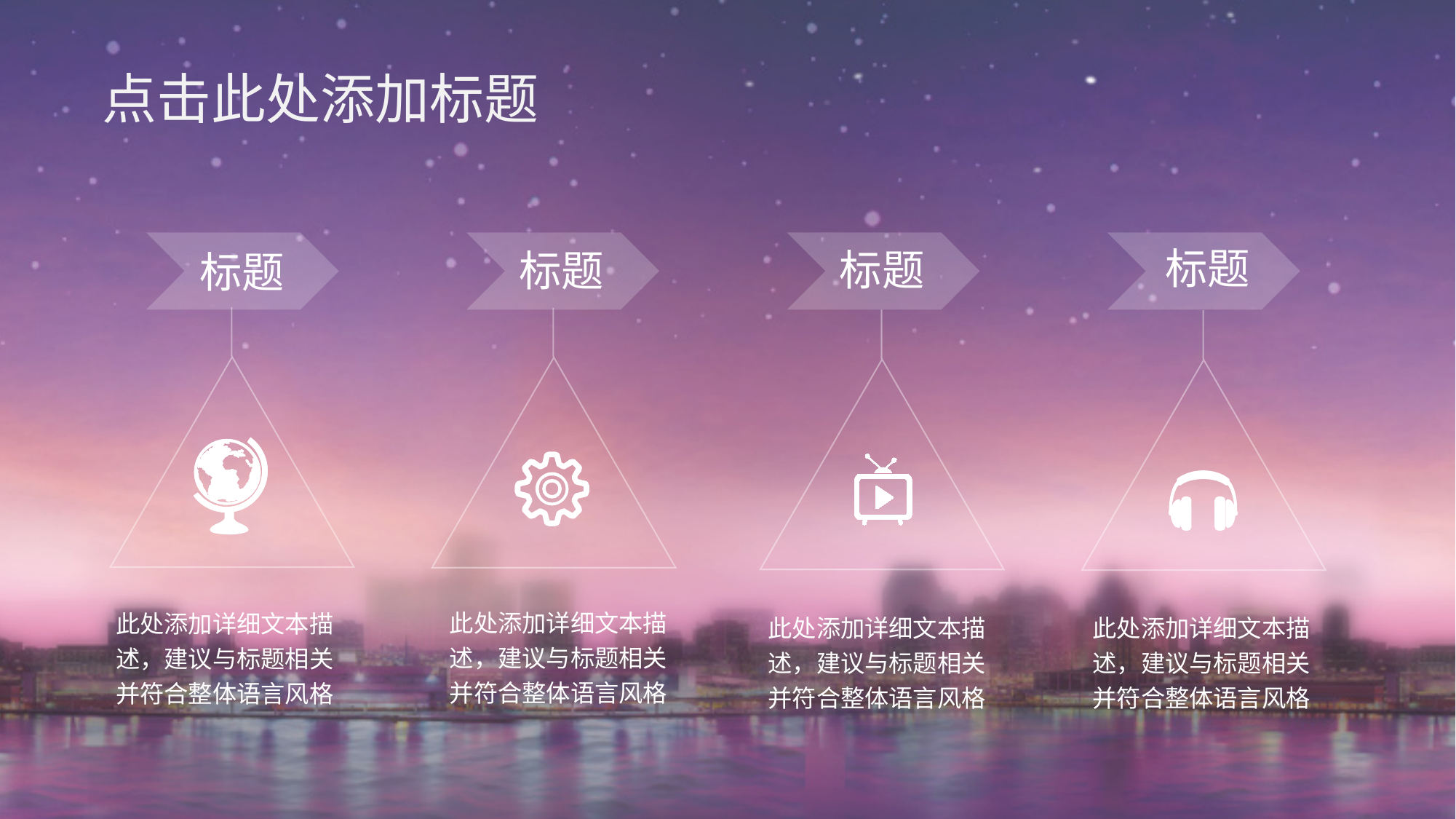

点击此处添加标题

标题
标题
标题
标题

此处添加详细文本描述，建议与标题相关并符合整体语言风格
此处添加详细文本描述，建议与标题相关并符合整体语言风格
此处添加详细文本描述，建议与标题相关并符合整体语言风格
此处添加详细文本描述，建议与标题相关并符合整体语言风格